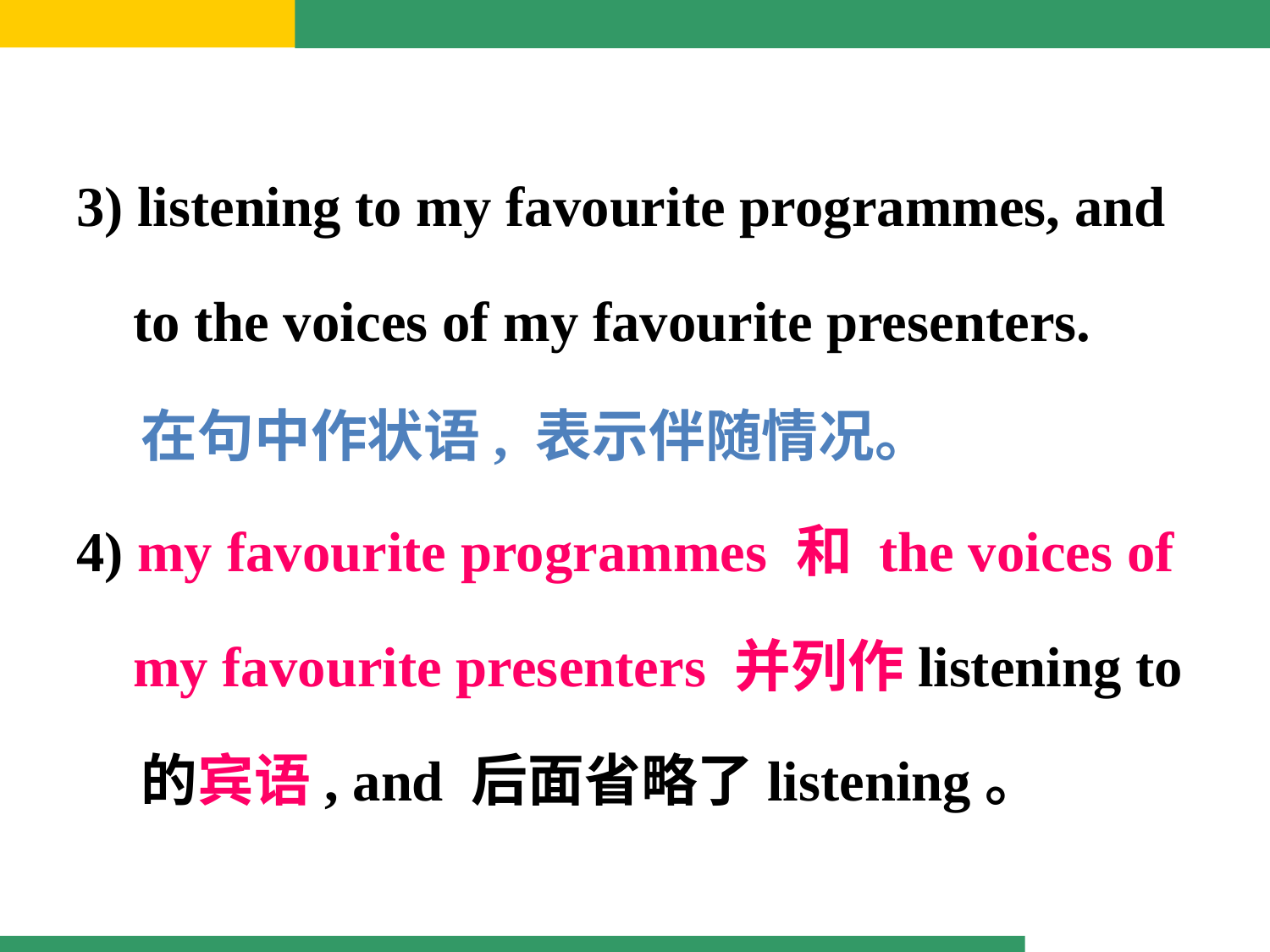

3) listening to my favourite programmes, and
    to the voices of my favourite presenters.
    在句中作状语, 表示伴随情况。
4) my favourite programmes 和 the voices of
    my favourite presenters 并列作listening to
    的宾语, and 后面省略了listening。